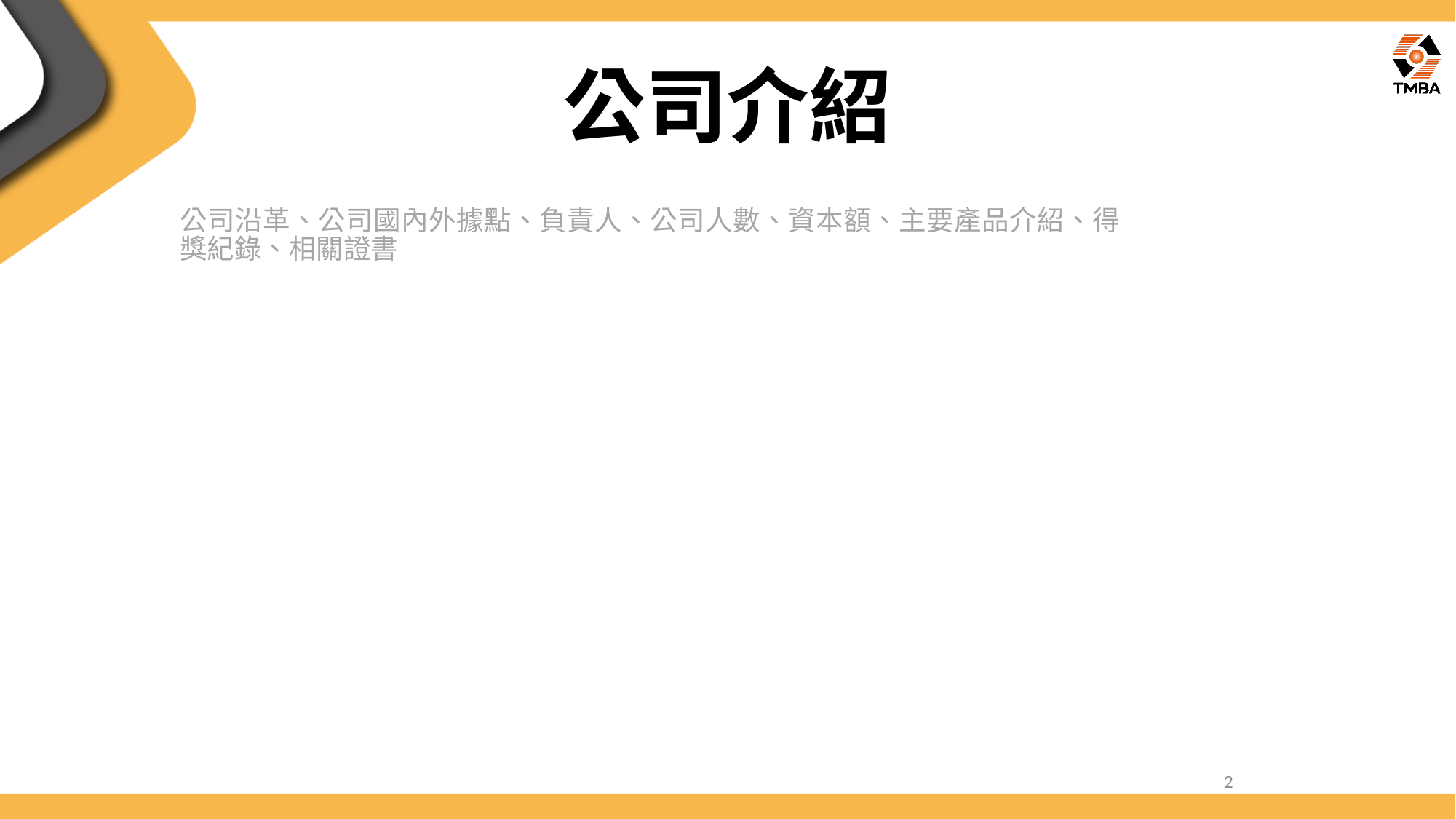

公司介紹
公司沿革、公司國內外據點、負責人、公司人數、資本額、主要產品介紹、得獎紀錄、相關證書

2